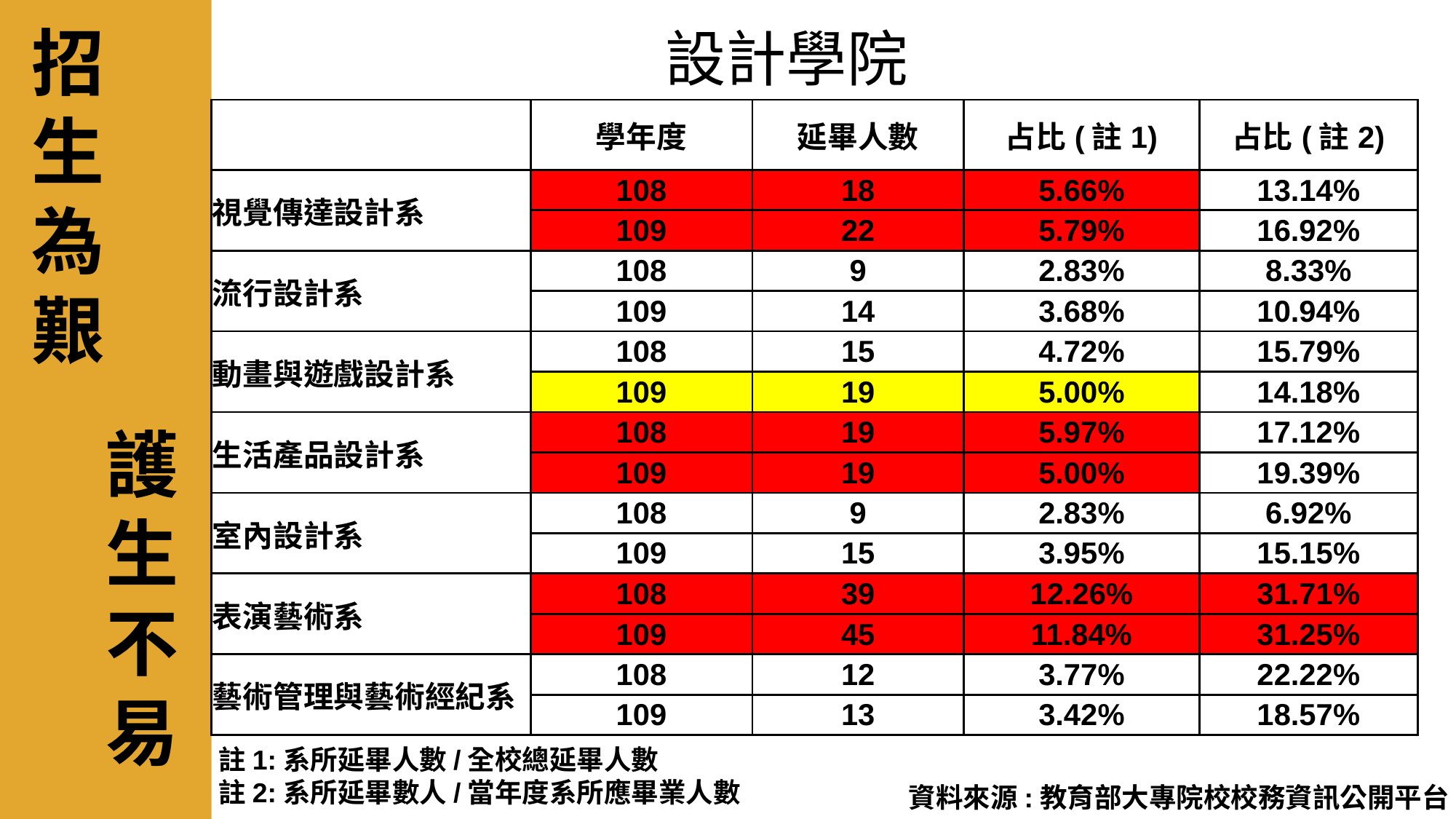

設計學院
招

生

為

艱

|  | 學年度 | 延畢人數 | 占比(註1) | 占比(註2) |
| --- | --- | --- | --- | --- |
| 視覺傳達設計系 | 108 | 18 | 5.66% | 13.14% |
|  | 109 | 22 | 5.79% | 16.92% |
| 流行設計系 | 108 | 9 | 2.83% | 8.33% |
|  | 109 | 14 | 3.68% | 10.94% |
| 動畫與遊戲設計系 | 108 | 15 | 4.72% | 15.79% |
|  | 109 | 19 | 5.00% | 14.18% |
| 生活產品設計系 | 108 | 19 | 5.97% | 17.12% |
|  | 109 | 19 | 5.00% | 19.39% |
| 室內設計系 | 108 | 9 | 2.83% | 6.92% |
|  | 109 | 15 | 3.95% | 15.15% |
| 表演藝術系 | 108 | 39 | 12.26% | 31.71% |
|  | 109 | 45 | 11.84% | 31.25% |
| 藝術管理與藝術經紀系 | 108 | 12 | 3.77% | 22.22% |
|  | 109 | 13 | 3.42% | 18.57% |
護

生

不

易

註1:系所延畢人數/全校總延畢人數
註2:系所延畢數人/當年度系所應畢業人數

資料來源:教育部大專院校校務資訊公開平台